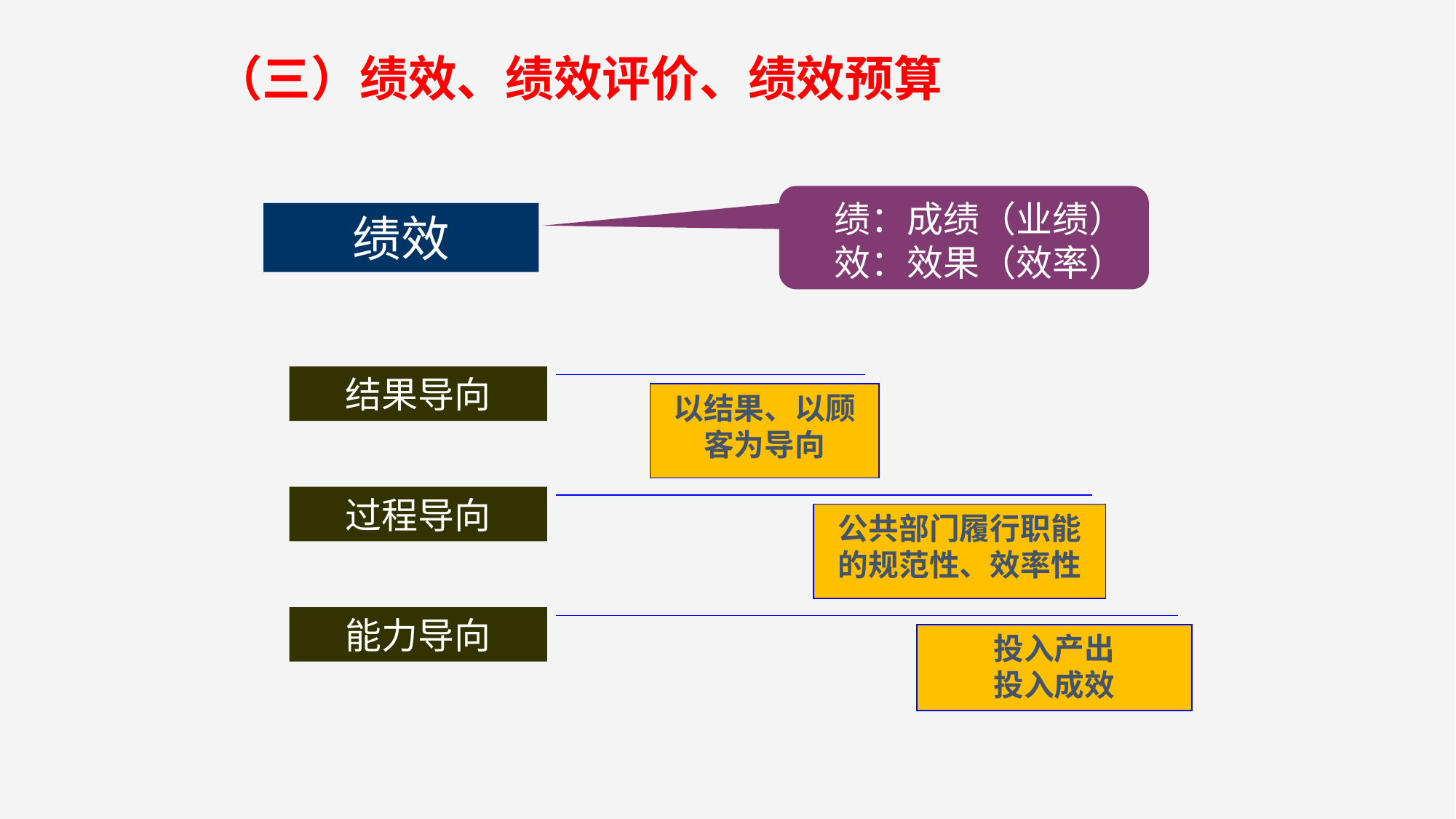

（三）绩效、绩效评价、绩效预算
绩：成绩（业绩）
效：效果（效率）
绩效
结果导向
以结果、以顾客为导向
过程导向
公共部门履行职能的规范性、效率性
能力导向
投入产出
投入成效

6